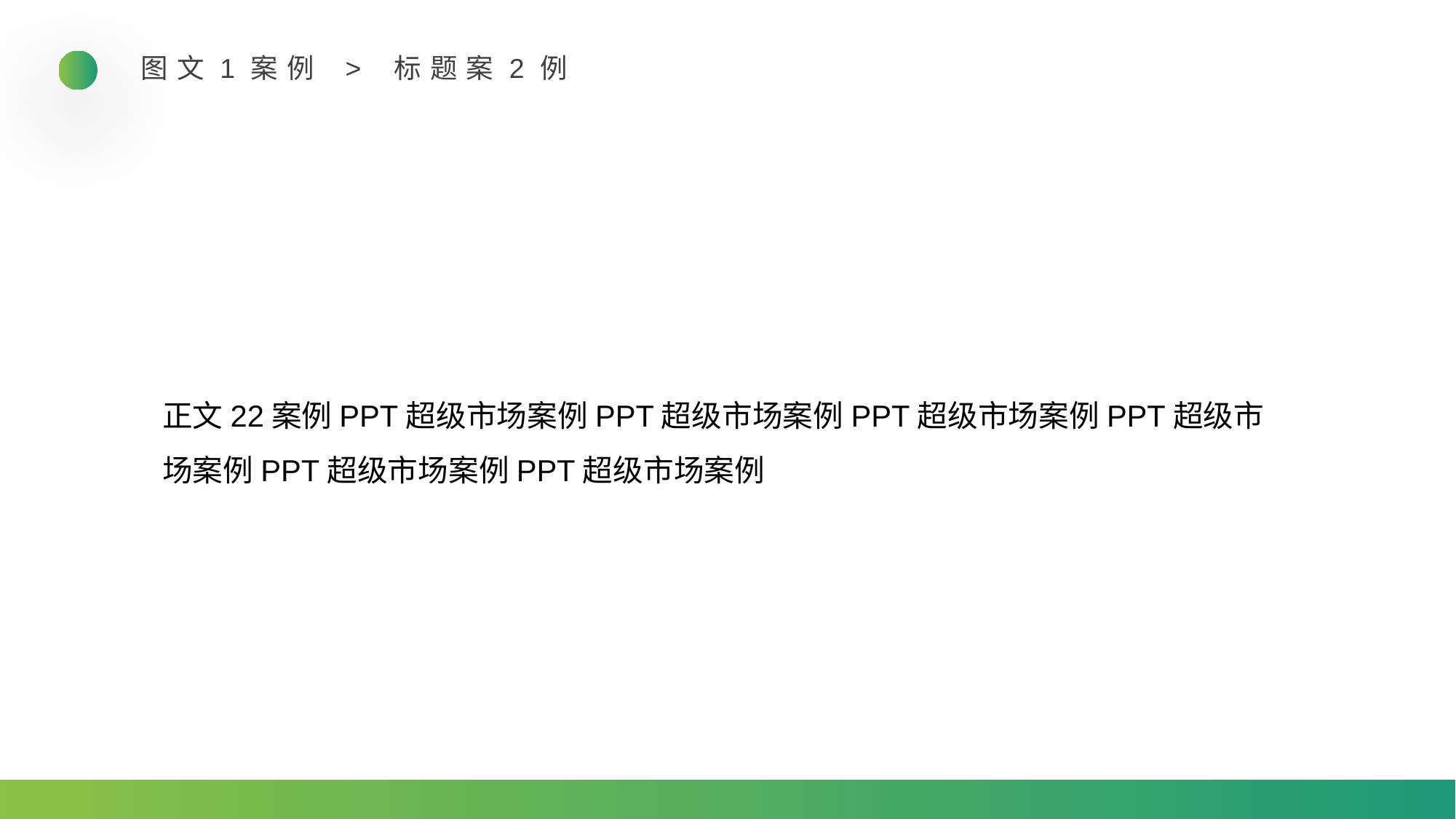

图文1案例 > 标题案2例

正文22案例PPT超级市场案例PPT超级市场案例PPT超级市场案例PPT超级市场案例PPT超级市场案例PPT超级市场案例